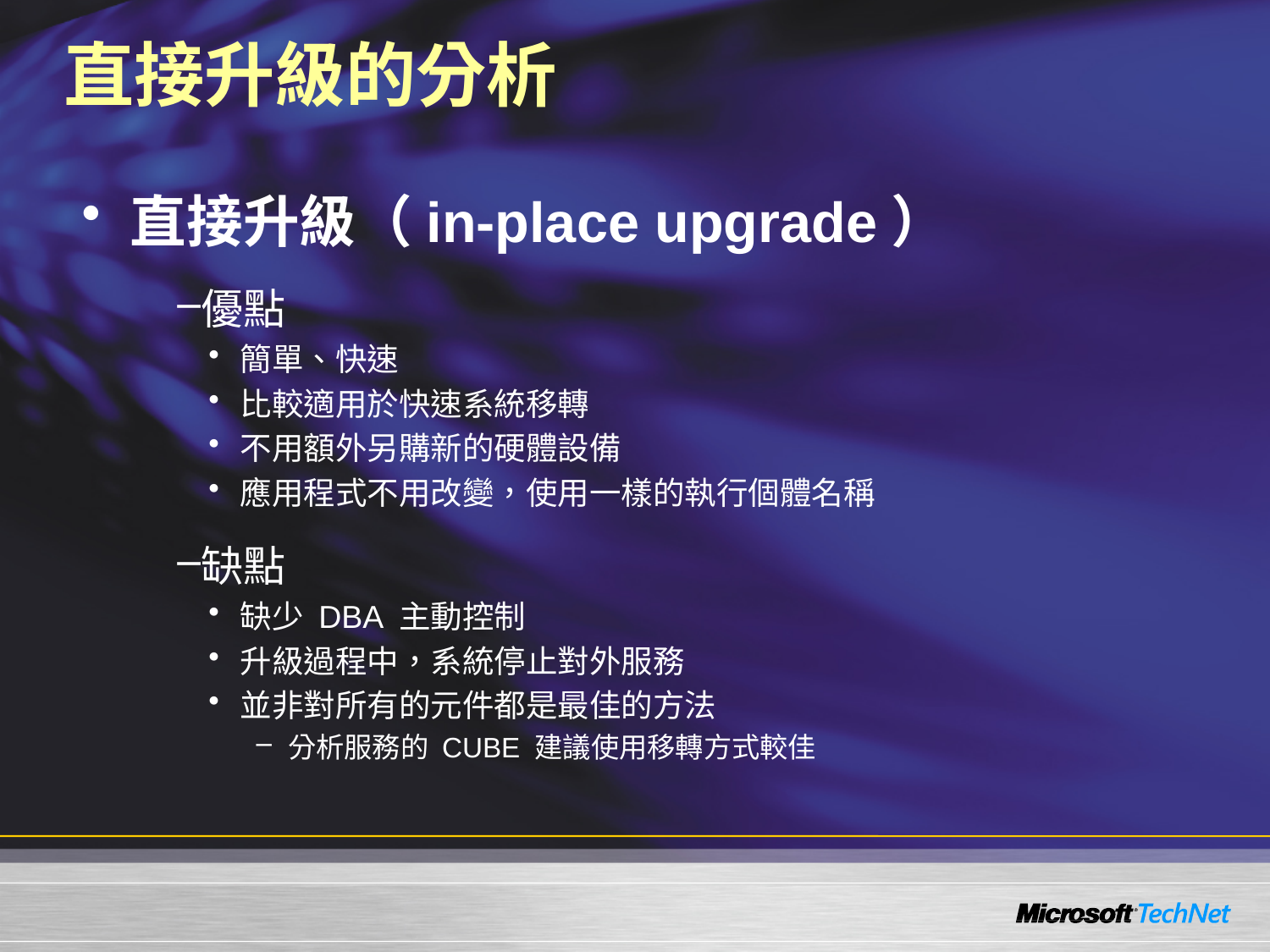

# 直接升級的分析
直接升級（in-place upgrade）
優點
簡單、快速
比較適用於快速系統移轉
不用額外另購新的硬體設備
應用程式不用改變，使用一樣的執行個體名稱
缺點
缺少 DBA 主動控制
升級過程中，系統停止對外服務
並非對所有的元件都是最佳的方法
分析服務的 CUBE 建議使用移轉方式較佳